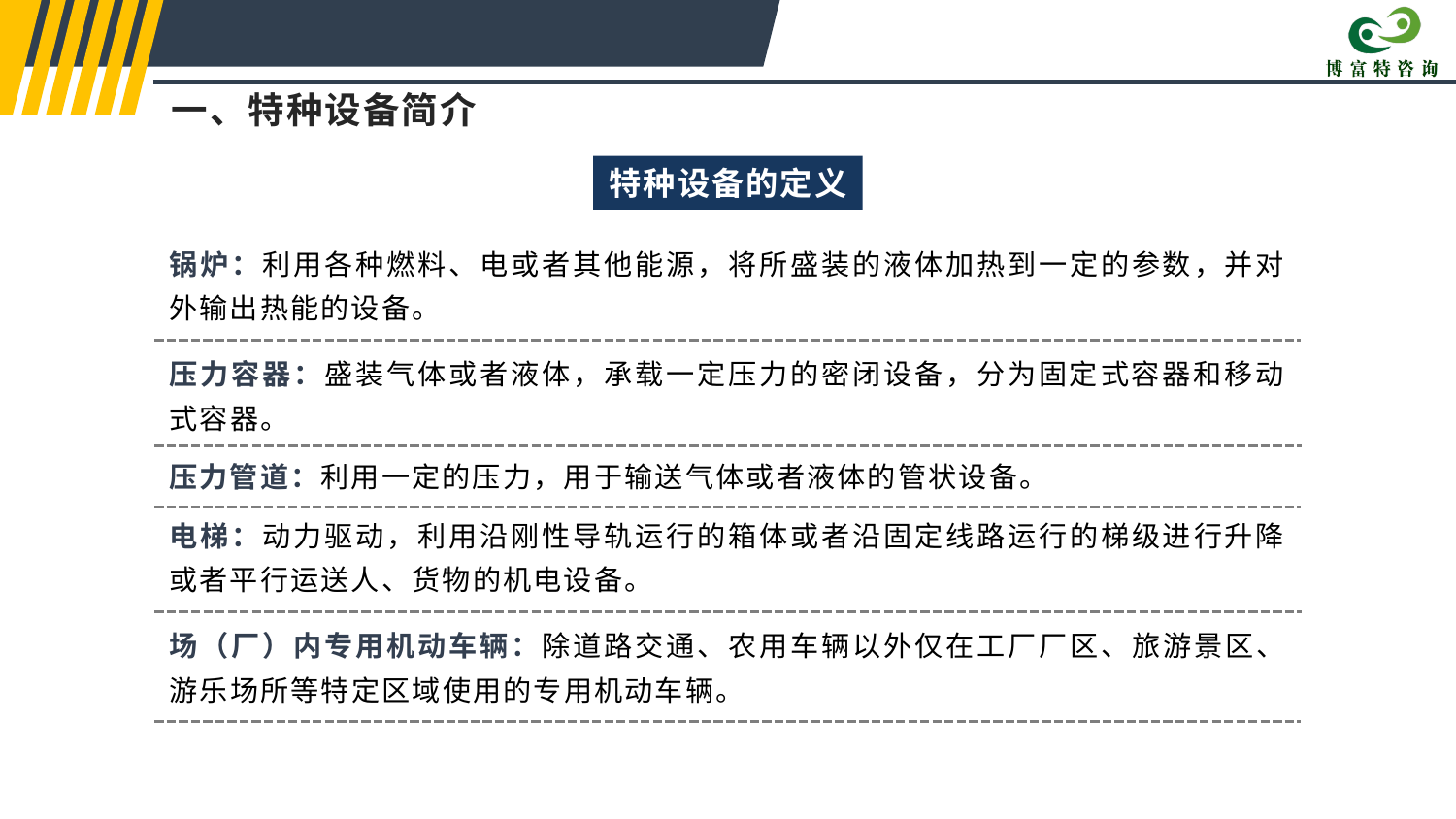

一、特种设备简介
特种设备的定义
锅炉：利用各种燃料、电或者其他能源，将所盛装的液体加热到一定的参数，并对外输出热能的设备。
压力容器：盛装气体或者液体，承载一定压力的密闭设备，分为固定式容器和移动式容器。
压力管道：利用一定的压力，用于输送气体或者液体的管状设备。
电梯：动力驱动，利用沿刚性导轨运行的箱体或者沿固定线路运行的梯级进行升降或者平行运送人、货物的机电设备。
场（厂）内专用机动车辆：除道路交通、农用车辆以外仅在工厂厂区、旅游景区、游乐场所等特定区域使用的专用机动车辆。